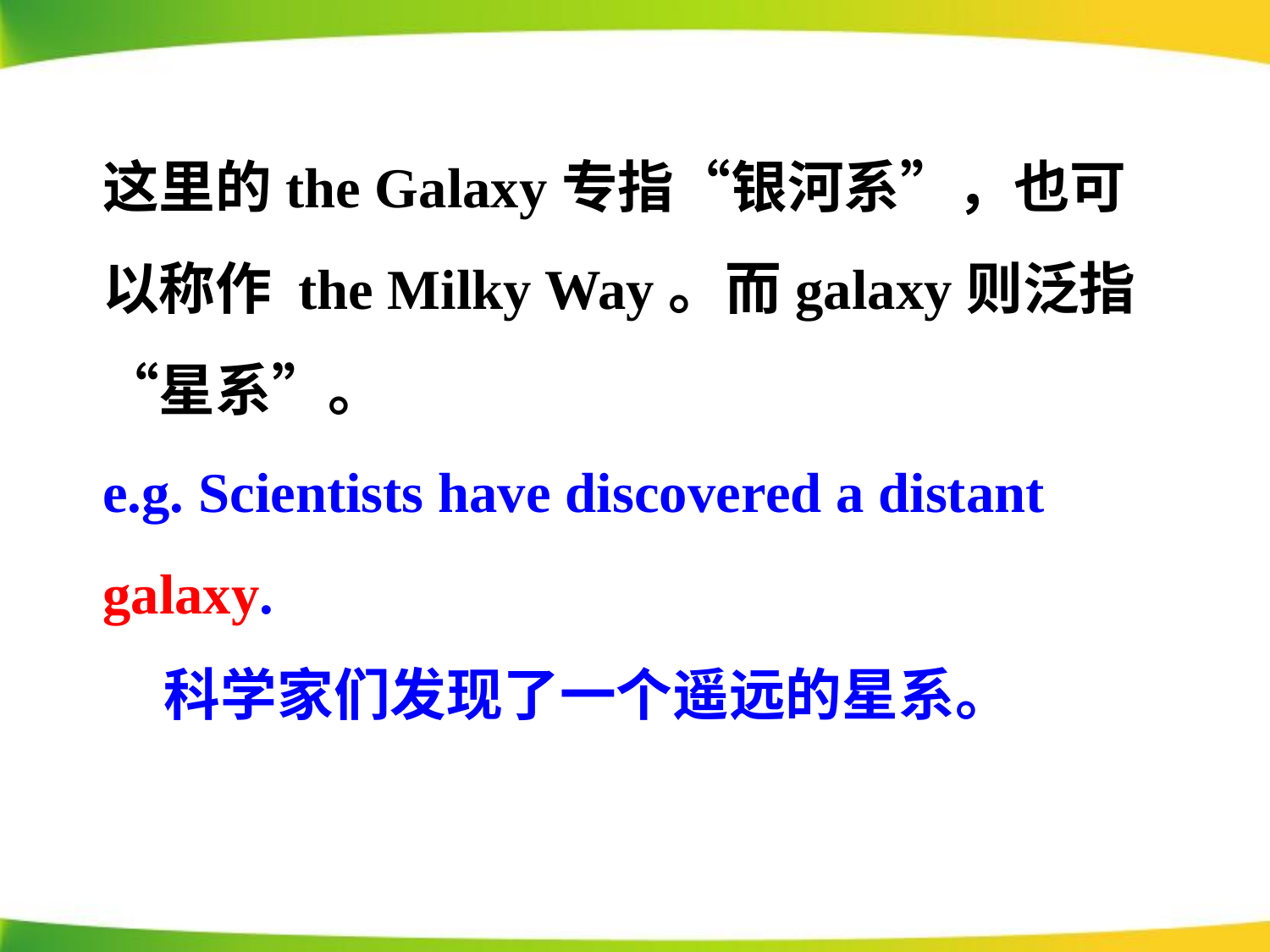

这里的the Galaxy专指“银河系”，也可以称作 the Milky Way。而galaxy则泛指“星系”。
e.g. Scientists have discovered a distant 	galaxy.
	科学家们发现了一个遥远的星系。